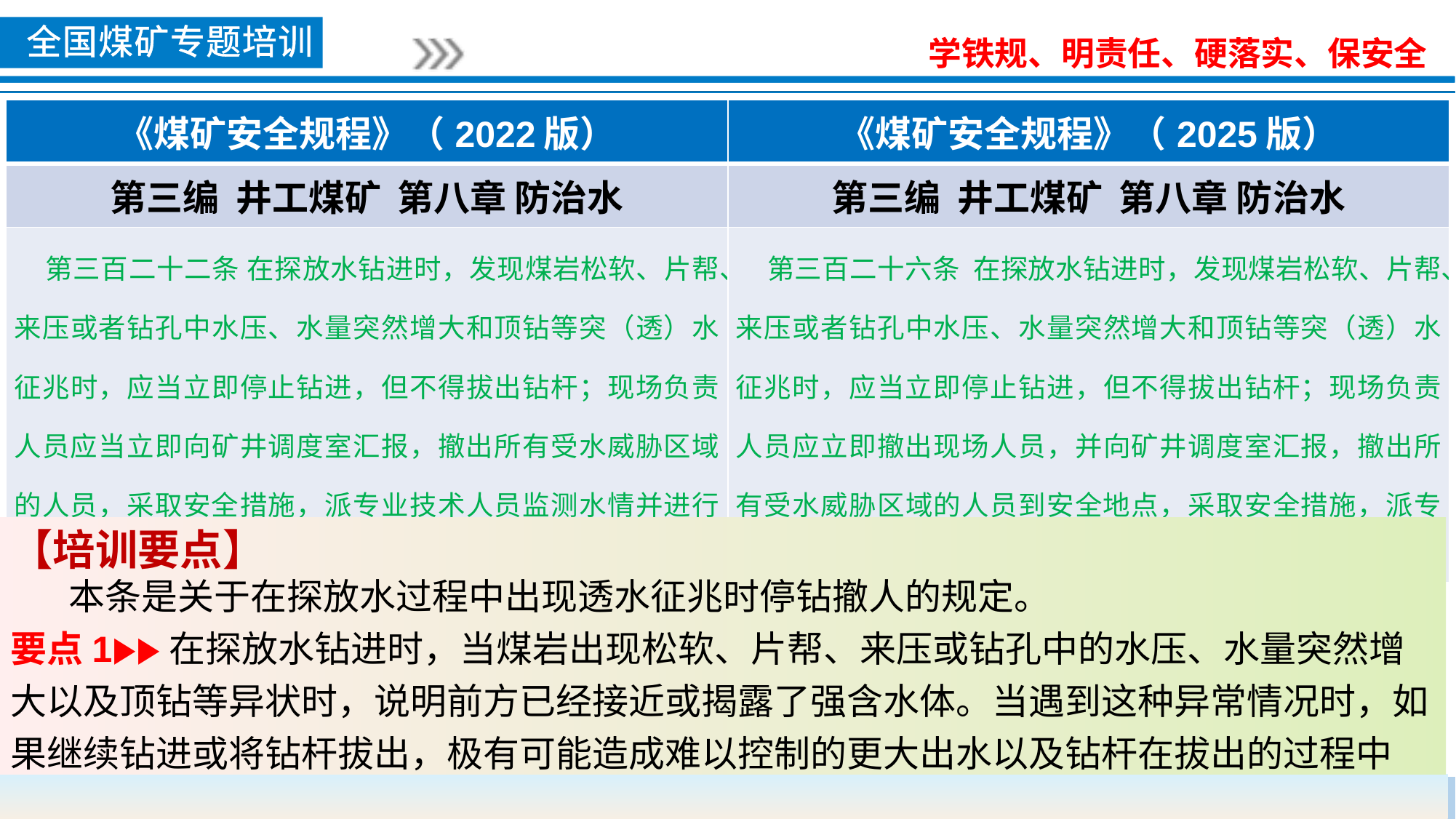

| 《煤矿安全规程》（2022版） | 《煤矿安全规程》（2025版） |
| --- | --- |
| 第三编 井工煤矿 第八章 防治水 | 第三编 井工煤矿 第八章 防治水 |
| 第三百二十二条 在探放水钻进时，发现煤岩松软、片帮、来压或者钻孔中水压、水量突然增大和顶钻等突（透）水征兆时，应当立即停止钻进，但不得拔出钻杆；现场负责人员应当立即向矿井调度室汇报，撤出所有受水威胁区域的人员，采取安全措施，派专业技术人员监测水情并进行分析，妥善处理。 | 第三百二十六条 在探放水钻进时，发现煤岩松软、片帮、来压或者钻孔中水压、水量突然增大和顶钻等突（透）水征兆时，应当立即停止钻进，但不得拔出钻杆；现场负责人员应立即撤出现场人员，并向矿井调度室汇报，撤出所有受水威胁区域的人员到安全地点，采取安全措施，派专业技术人员监测水情并进行分析，妥善处理。 |
【培训要点】
      本条是关于在探放水过程中出现透水征兆时停钻撤人的规定。
要点1▶▶在探放水钻进时，当煤岩出现松软、片帮、来压或钻孔中的水压、水量突然增大以及顶钻等异状时，说明前方已经接近或揭露了强含水体。当遇到这种异常情况时，如果继续钻进或将钻杆拔出，极有可能造成难以控制的更大出水以及钻杆在拔出的过程中